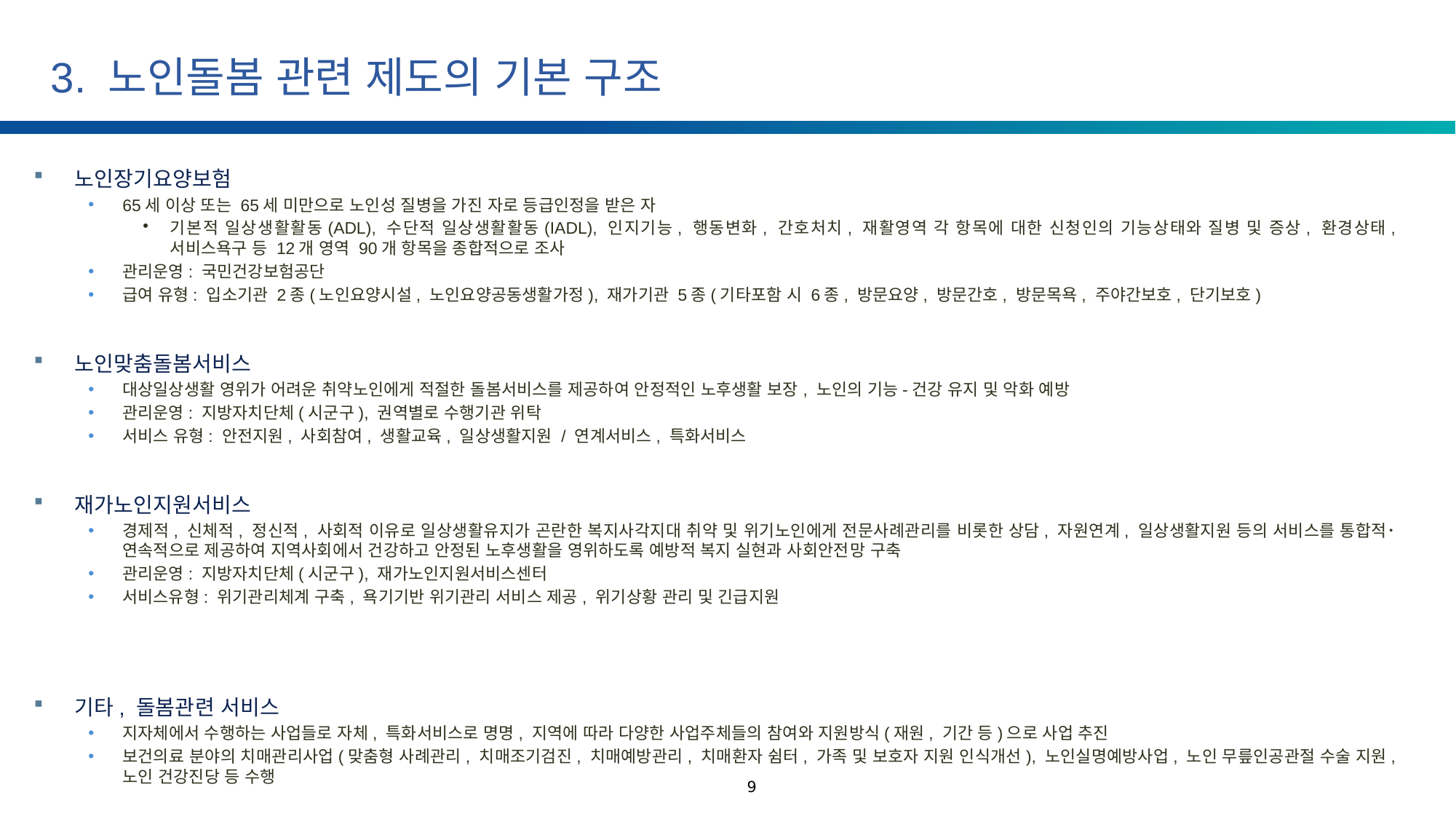

# 3. 노인돌봄 관련 제도의 기본 구조
노인장기요양보험
65세 이상 또는 65세 미만으로 노인성 질병을 가진 자로 등급인정을 받은 자
기본적 일상생활활동(ADL), 수단적 일상생활활동(IADL), 인지기능, 행동변화, 간호처치, 재활영역 각 항목에 대한 신청인의 기능상태와 질병 및 증상, 환경상태, 서비스욕구 등 12개 영역 90개 항목을 종합적으로 조사
관리운영: 국민건강보험공단
급여 유형: 입소기관 2종(노인요양시설, 노인요양공동생활가정), 재가기관 5종(기타포함 시 6종, 방문요양, 방문간호, 방문목욕, 주야간보호, 단기보호)

노인맞춤돌봄서비스
대상일상생활 영위가 어려운 취약노인에게 적절한 돌봄서비스를 제공하여 안정적인 노후생활 보장, 노인의 기능-건강 유지 및 악화 예방
관리운영: 지방자치단체(시군구), 권역별로 수행기관 위탁
서비스 유형: 안전지원, 사회참여, 생활교육, 일상생활지원 / 연계서비스, 특화서비스

재가노인지원서비스
경제적, 신체적, 정신적, 사회적 이유로 일상생활유지가 곤란한 복지사각지대 취약 및 위기노인에게 전문사례관리를 비롯한 상담, 자원연계, 일상생활지원 등의 서비스를 통합적･연속적으로 제공하여 지역사회에서 건강하고 안정된 노후생활을 영위하도록 예방적 복지 실현과 사회안전망 구축
관리운영: 지방자치단체(시군구), 재가노인지원서비스센터
서비스유형: 위기관리체계 구축, 욕기기반 위기관리 서비스 제공, 위기상황 관리 및 긴급지원

기타, 돌봄관련 서비스
지자체에서 수행하는 사업들로 자체, 특화서비스로 명명, 지역에 따라 다양한 사업주체들의 참여와 지원방식(재원, 기간 등)으로 사업 추진
보건의료 분야의 치매관리사업(맞춤형 사례관리, 치매조기검진, 치매예방관리, 치매환자 쉼터, 가족 및 보호자 지원 인식개선), 노인실명예방사업, 노인 무릎인공관절 수술 지원, 노인 건강진당 등 수행

9